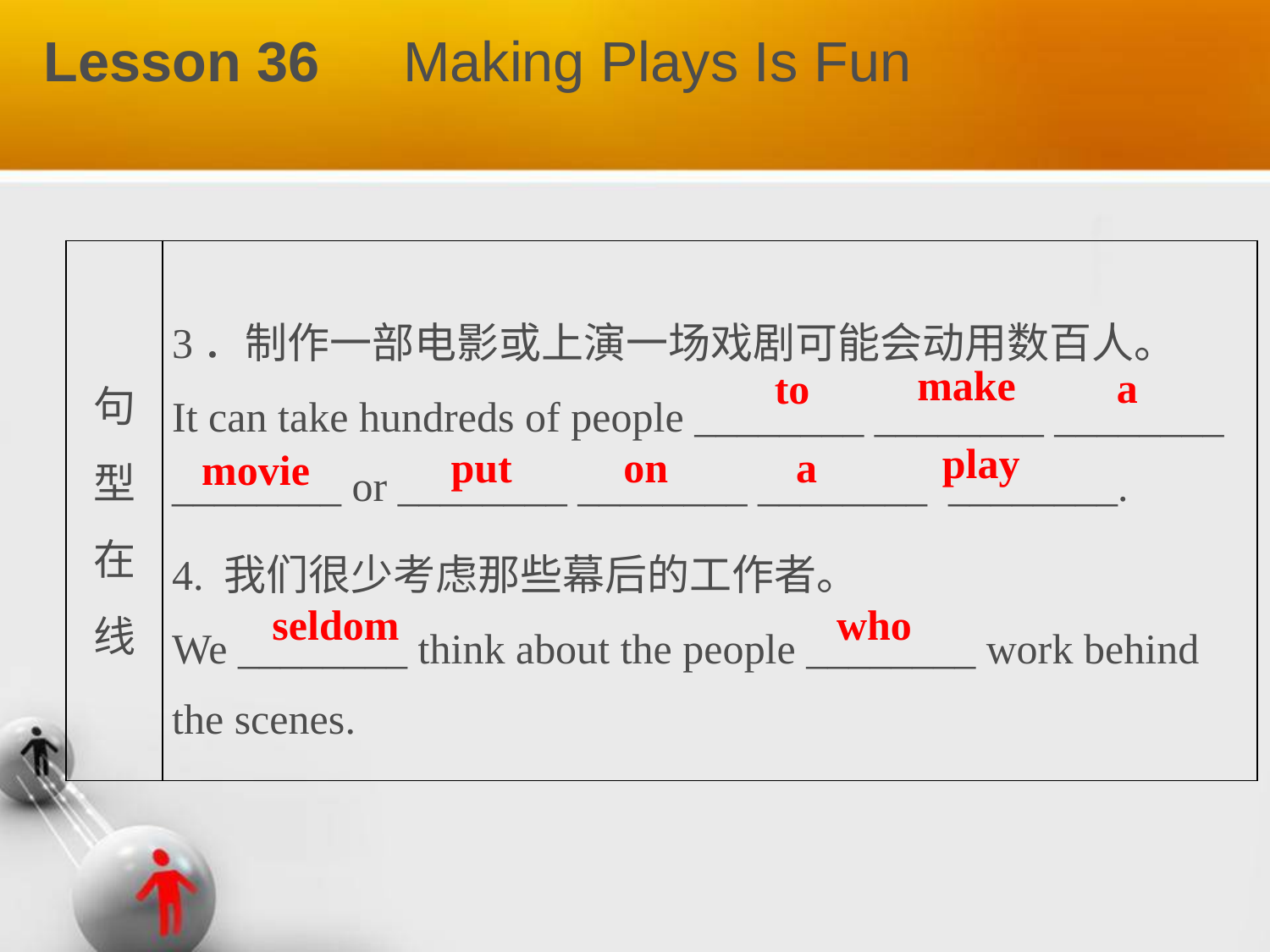

Lesson 36　Making Plays Is Fun
| 句 型 在 线 | 3．制作一部电影或上演一场戏剧可能会动用数百人。 It can take hundreds of people \_\_\_\_\_\_\_\_ \_\_\_\_\_\_\_\_ \_\_\_\_\_\_\_\_ \_\_\_\_\_\_\_\_ or \_\_\_\_\_\_\_\_ \_\_\_\_\_\_\_\_ \_\_\_\_\_\_\_\_ \_\_\_\_\_\_\_\_. 4. 我们很少考虑那些幕后的工作者。 We \_\_\_\_\_\_\_\_ think about the people \_\_\_\_\_\_\_\_ work behind the scenes. |
| --- | --- |
make
a
to
play
put
a
 on
movie
who
seldom